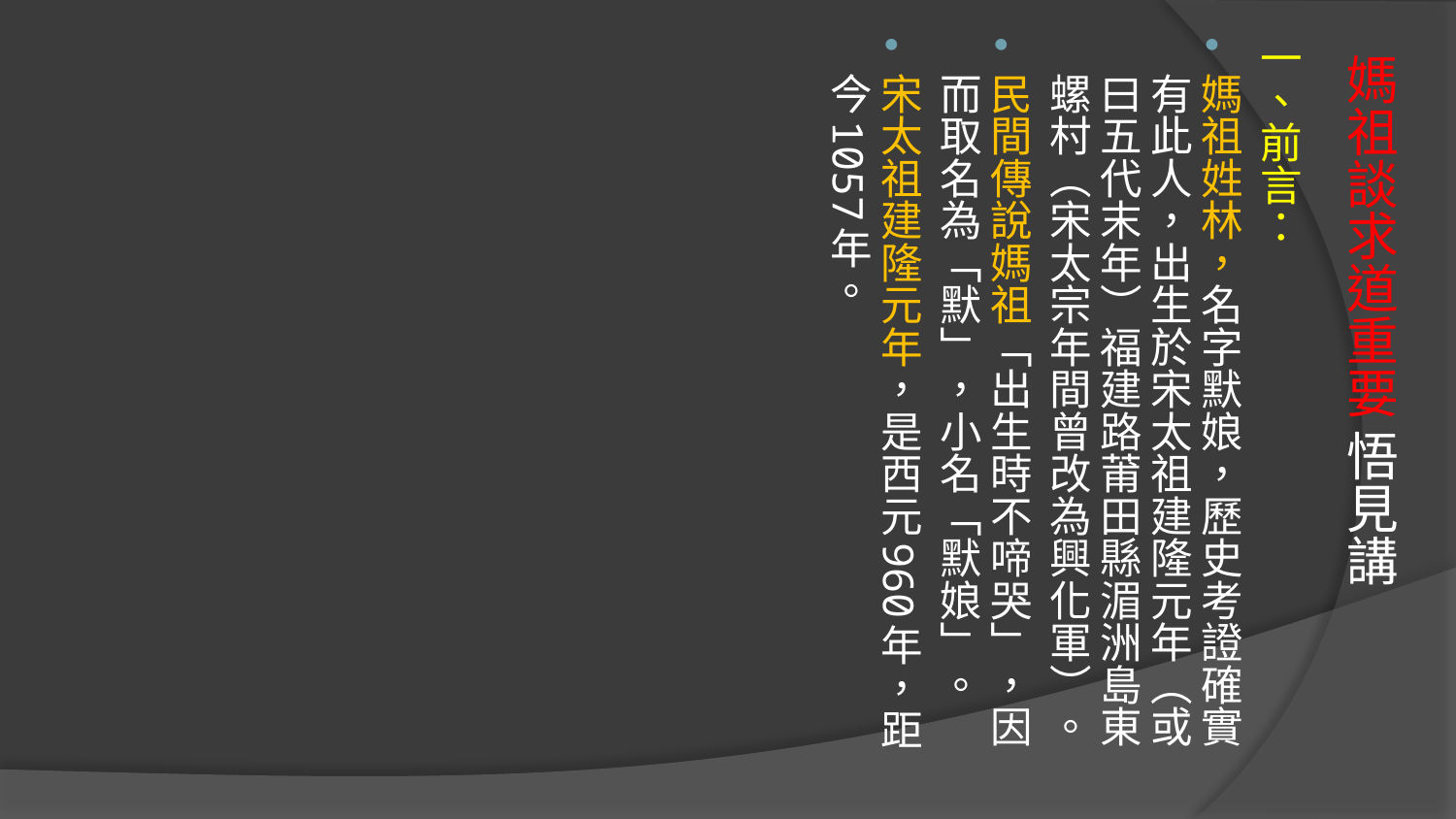

一、前言：
媽祖姓林，名字默娘，歷史考證確實有此人，出生於宋太祖建隆元年（或曰五代末年）福建路莆田縣湄洲島東螺村（宋太宗年間曾改為興化軍）。
民間傳說媽祖「出生時不啼哭」，因而取名為「默」，小名「默娘」。
宋太祖建隆元年，是西元960年，距今1057年。

# 媽祖談求道重要 悟見講